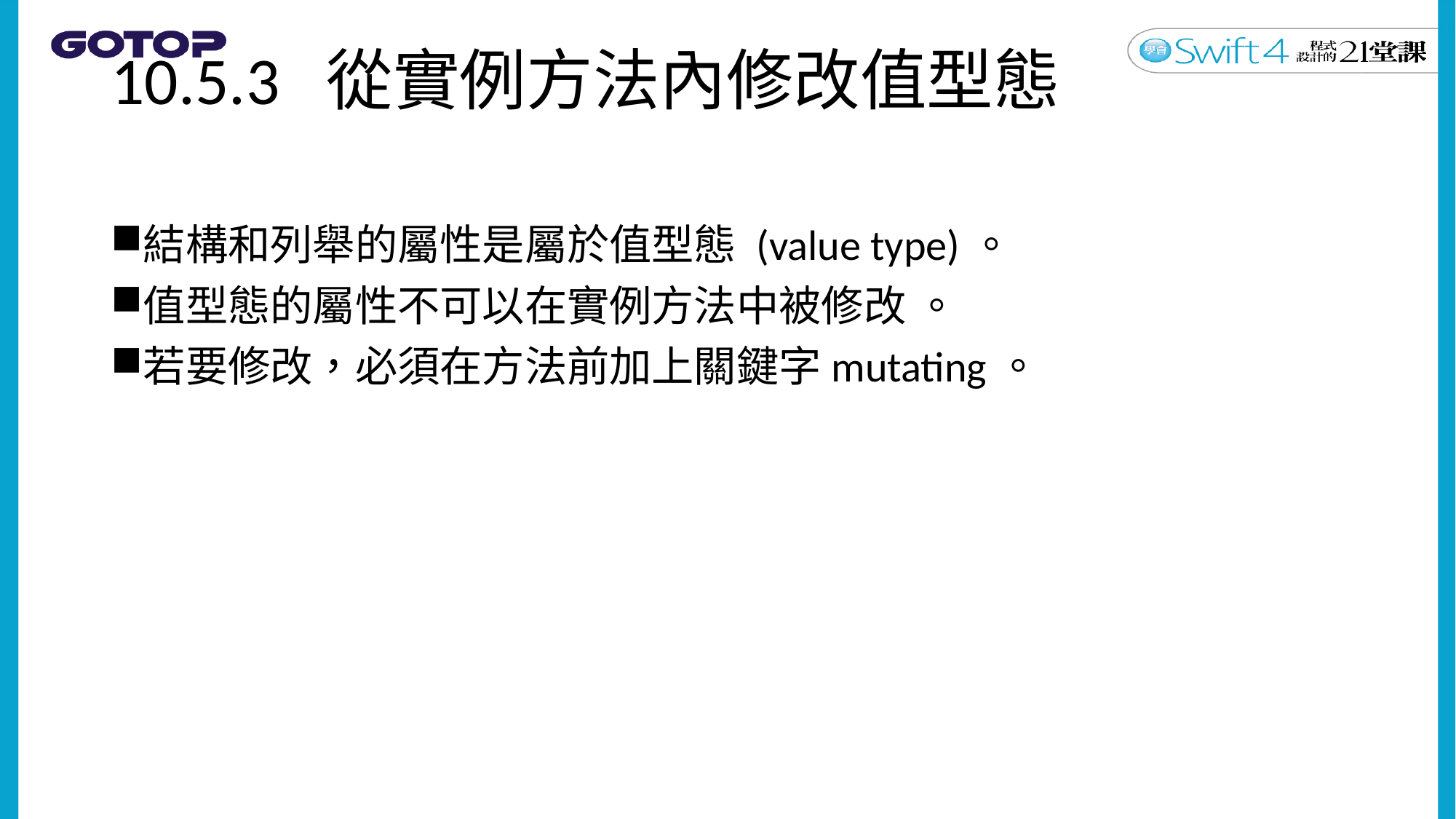

# 10.5.3  從實例方法內修改值型態
結構和列舉的屬性是屬於值型態 (value type)。
值型態的屬性不可以在實例方法中被修改 。
若要修改，必須在方法前加上關鍵字mutating。